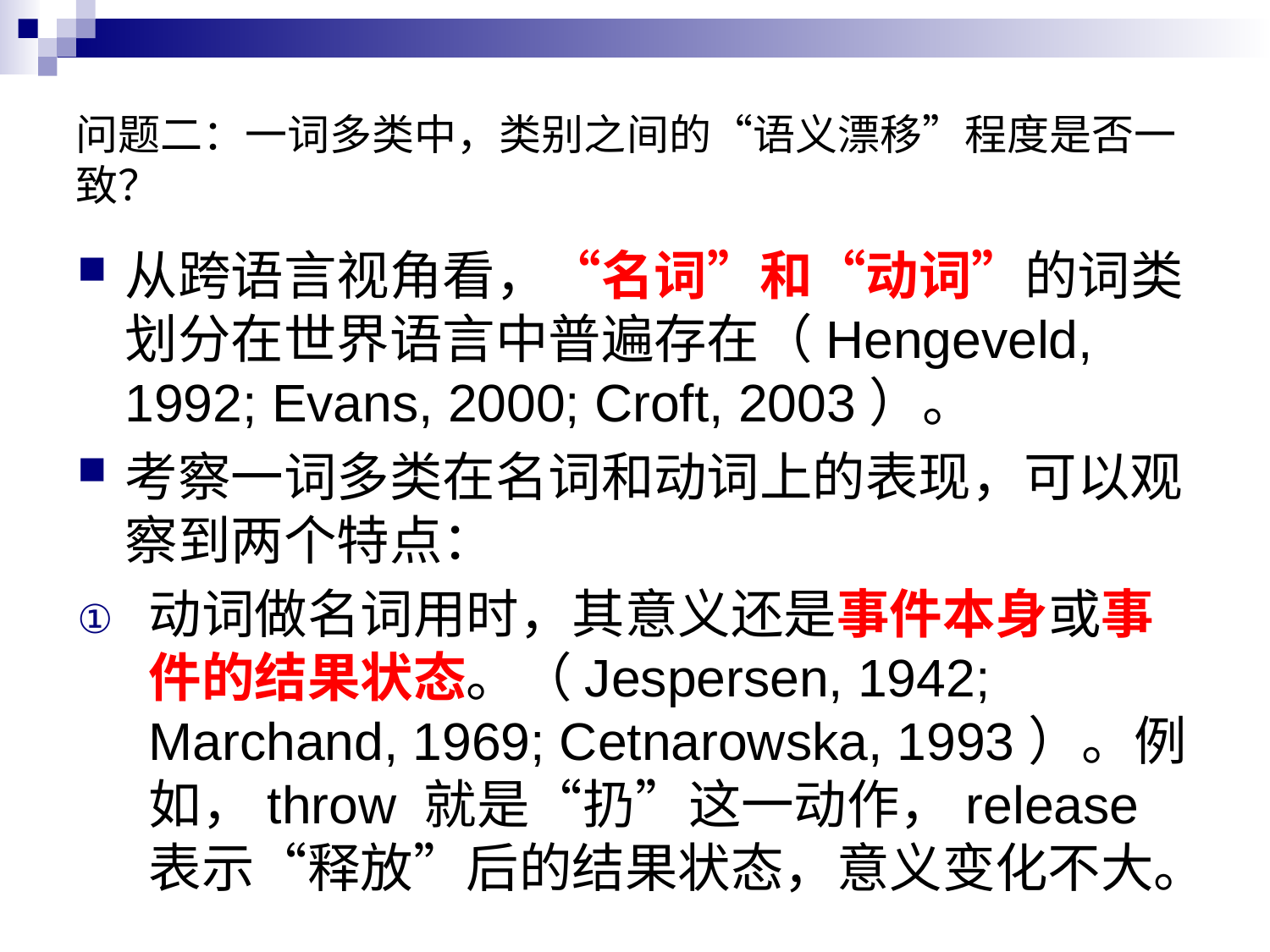

# 问题二：一词多类中，类别之间的“语义漂移”程度是否一致？
从跨语言视角看，“名词”和“动词”的词类划分在世界语言中普遍存在（Hengeveld, 1992; Evans, 2000; Croft, 2003）。
考察一词多类在名词和动词上的表现，可以观察到两个特点：
动词做名词用时，其意义还是事件本身或事件的结果状态。（Jespersen, 1942; Marchand, 1969; Cetnarowska, 1993）。例如，throw 就是“扔”这一动作，release 表示“释放”后的结果状态，意义变化不大。